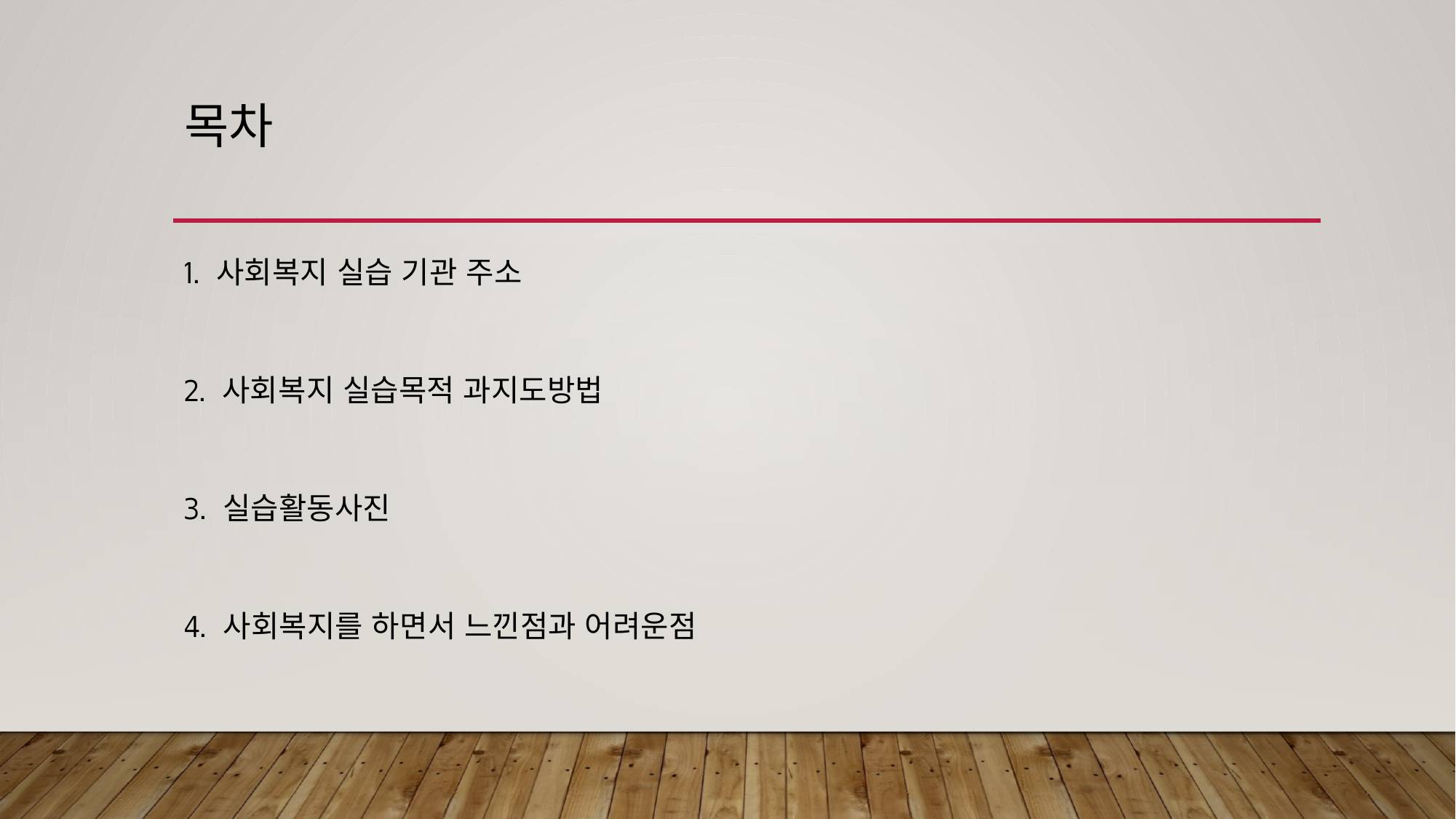

# 목차
1. 사회복지 실습 기관 주소

2. 사회복지 실습목적 과지도방법

3. 실습활동사진

4. 사회복지를 하면서 느낀점과 어려운점